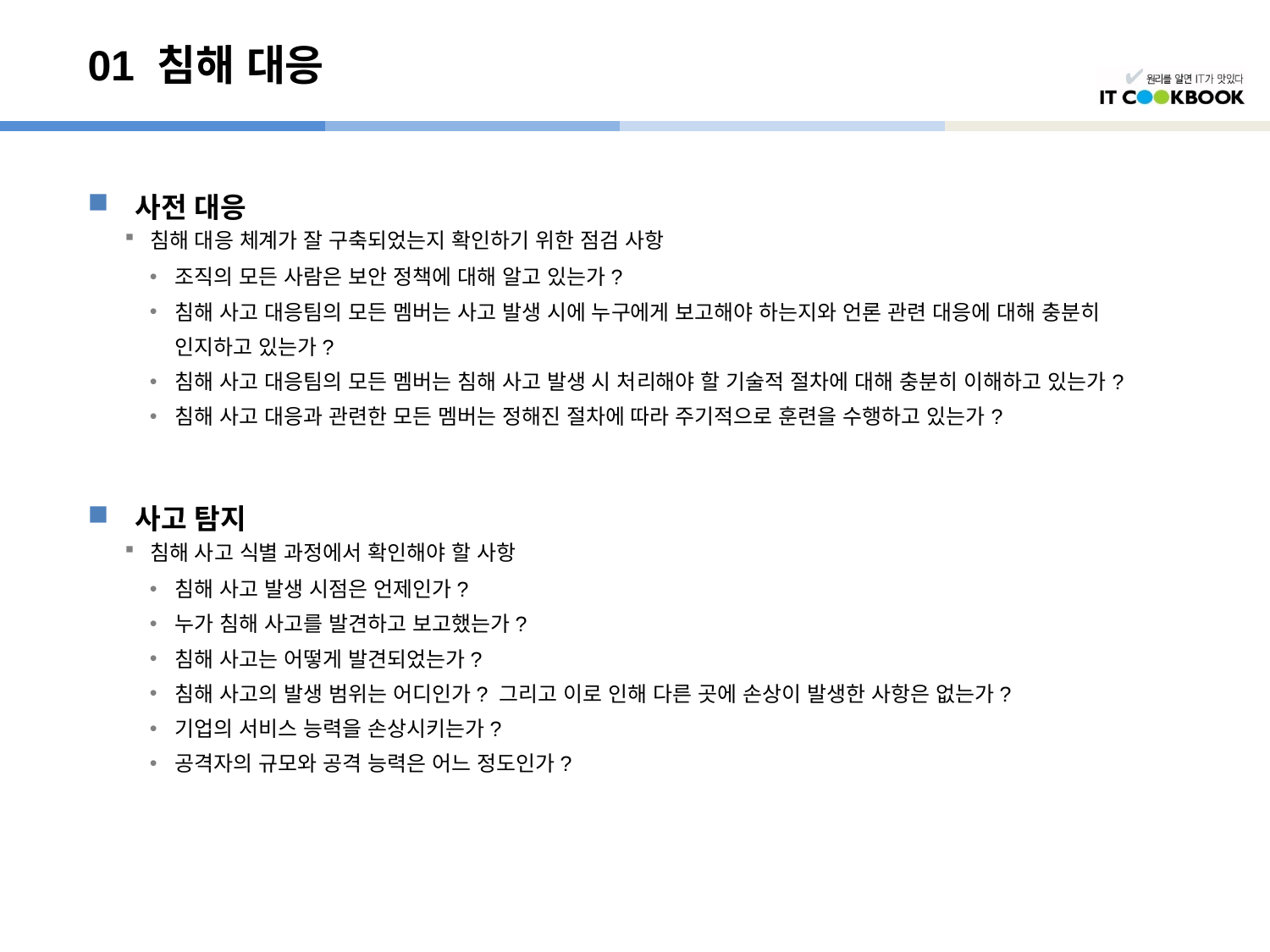

# 01 침해 대응
사전 대응
침해 대응 체계가 잘 구축되었는지 확인하기 위한 점검 사항
조직의 모든 사람은 보안 정책에 대해 알고 있는가?
침해 사고 대응팀의 모든 멤버는 사고 발생 시에 누구에게 보고해야 하는지와 언론 관련 대응에 대해 충분히
	인지하고 있는가?
침해 사고 대응팀의 모든 멤버는 침해 사고 발생 시 처리해야 할 기술적 절차에 대해 충분히 이해하고 있는가?
침해 사고 대응과 관련한 모든 멤버는 정해진 절차에 따라 주기적으로 훈련을 수행하고 있는가?

사고 탐지
침해 사고 식별 과정에서 확인해야 할 사항
침해 사고 발생 시점은 언제인가?
누가 침해 사고를 발견하고 보고했는가?
침해 사고는 어떻게 발견되었는가?
침해 사고의 발생 범위는 어디인가? 그리고 이로 인해 다른 곳에 손상이 발생한 사항은 없는가?
기업의 서비스 능력을 손상시키는가?
공격자의 규모와 공격 능력은 어느 정도인가?